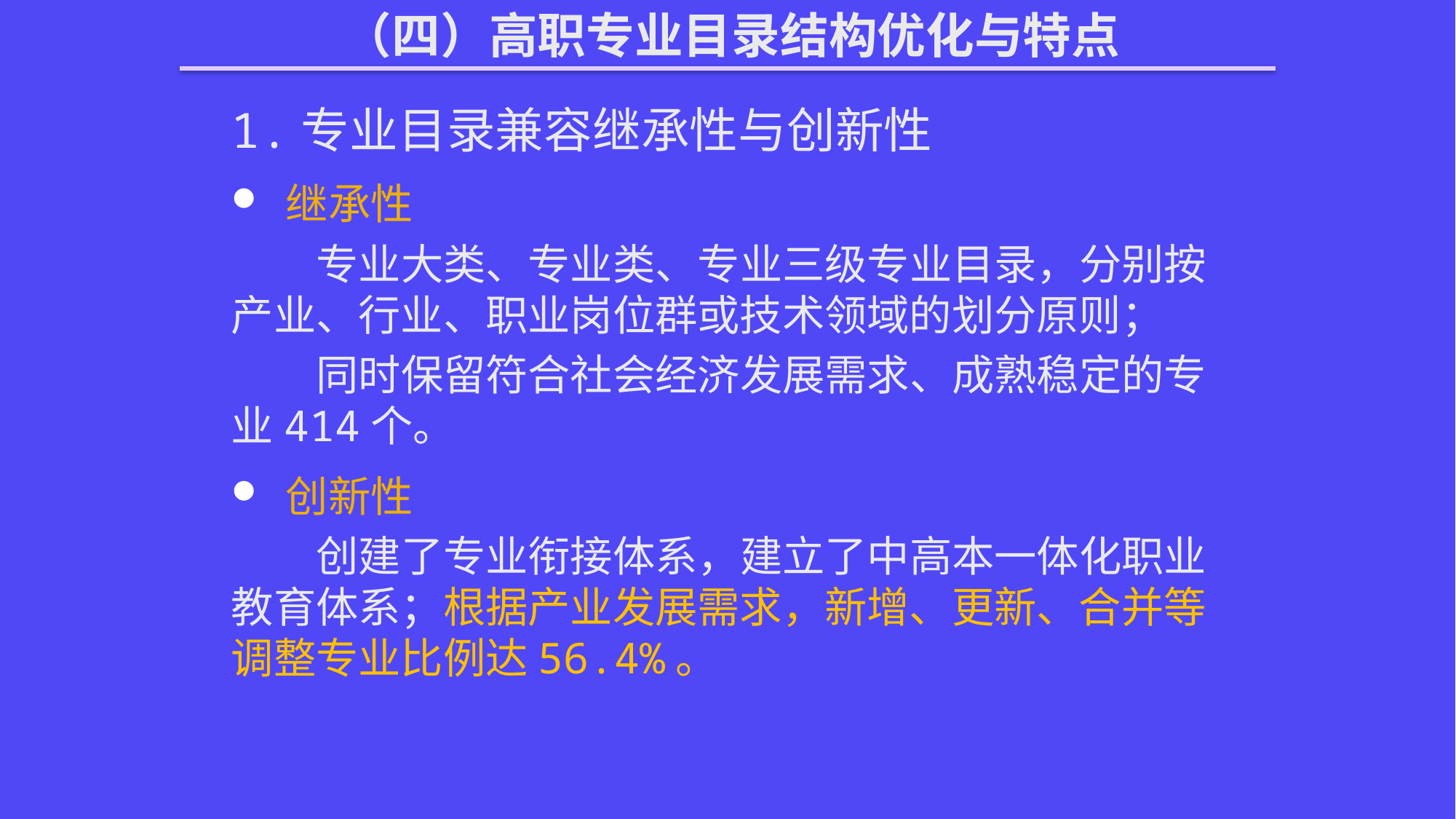

（四）高职专业目录结构优化与特点
1.专业目录兼容继承性与创新性
继承性
专业大类、专业类、专业三级专业目录，分别按产业、行业、职业岗位群或技术领域的划分原则；
同时保留符合社会经济发展需求、成熟稳定的专业414个。
创新性
创建了专业衔接体系，建立了中高本一体化职业教育体系；根据产业发展需求，新增、更新、合并等调整专业比例达56.4%。